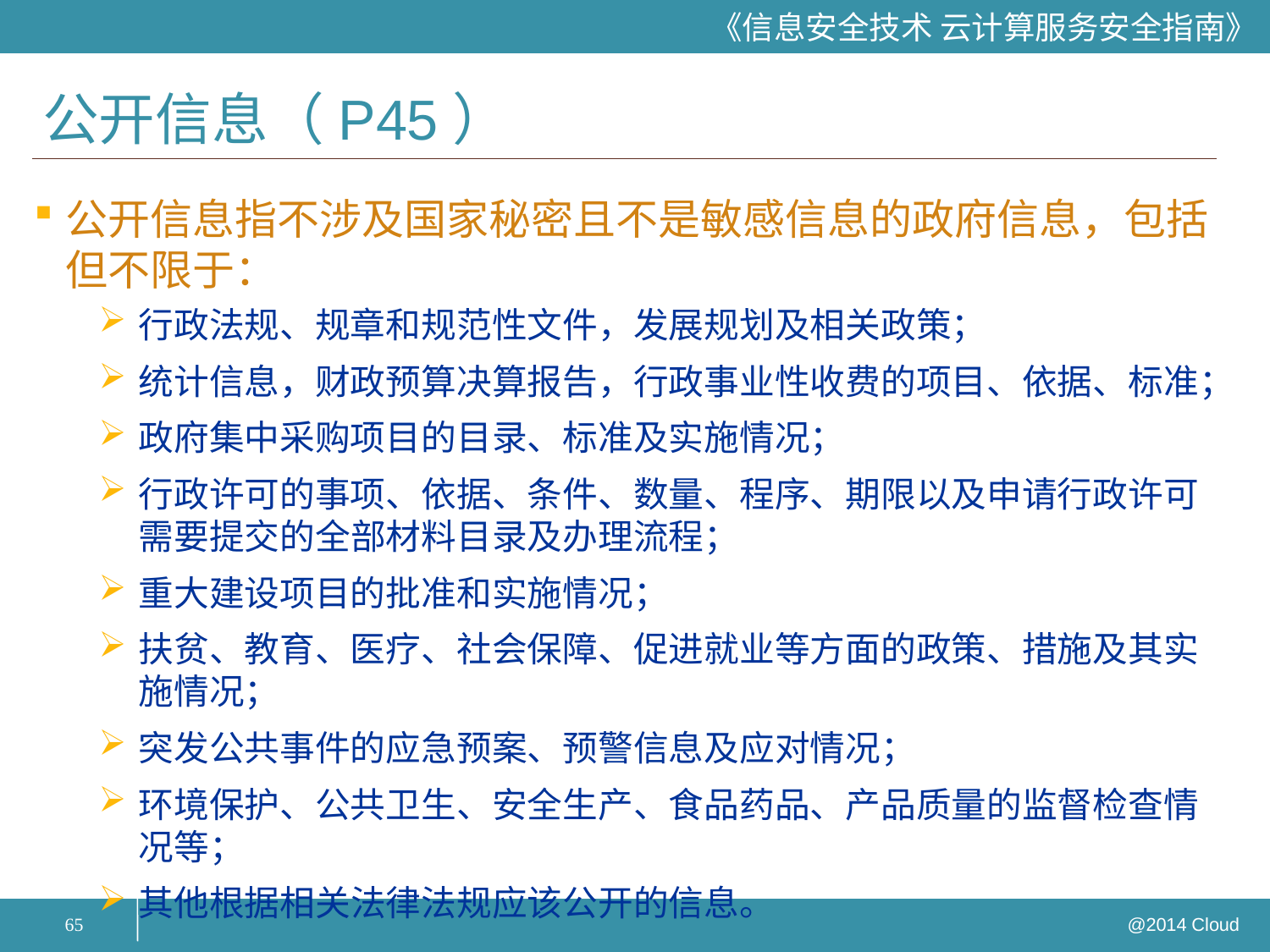

# 公开信息（P45）
公开信息指不涉及国家秘密且不是敏感信息的政府信息，包括但不限于：
行政法规、规章和规范性文件，发展规划及相关政策；
统计信息，财政预算决算报告，行政事业性收费的项目、依据、标准；
政府集中采购项目的目录、标准及实施情况；
行政许可的事项、依据、条件、数量、程序、期限以及申请行政许可需要提交的全部材料目录及办理流程；
重大建设项目的批准和实施情况；
扶贫、教育、医疗、社会保障、促进就业等方面的政策、措施及其实施情况；
突发公共事件的应急预案、预警信息及应对情况；
环境保护、公共卫生、安全生产、食品药品、产品质量的监督检查情况等；
其他根据相关法律法规应该公开的信息。
65